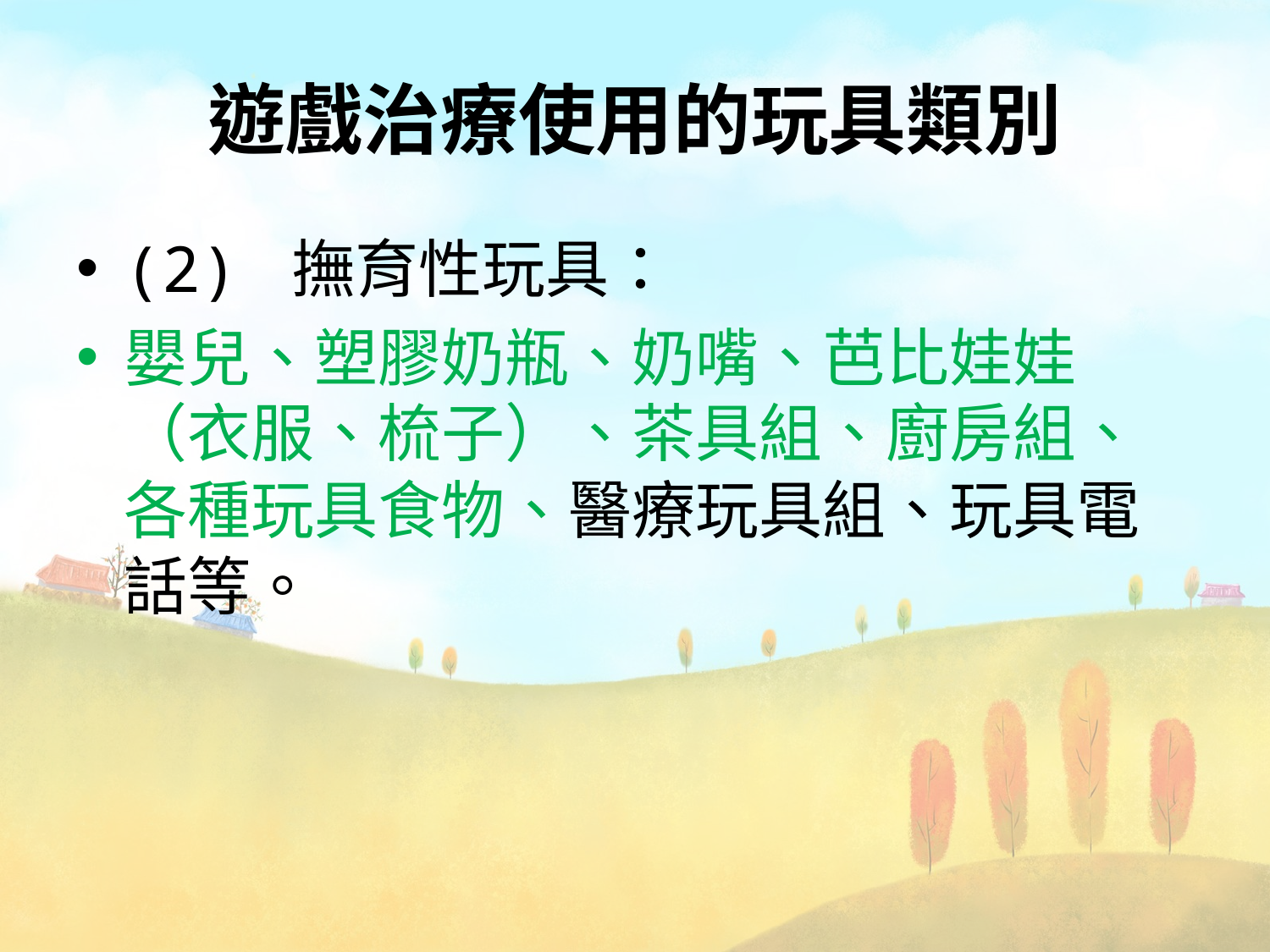

# 遊戲治療使用的玩具類別
(2) 撫育性玩具：
嬰兒、塑膠奶瓶、奶嘴、芭比娃娃（衣服、梳子）、茶具組、廚房組、各種玩具食物、醫療玩具組、玩具電話等。